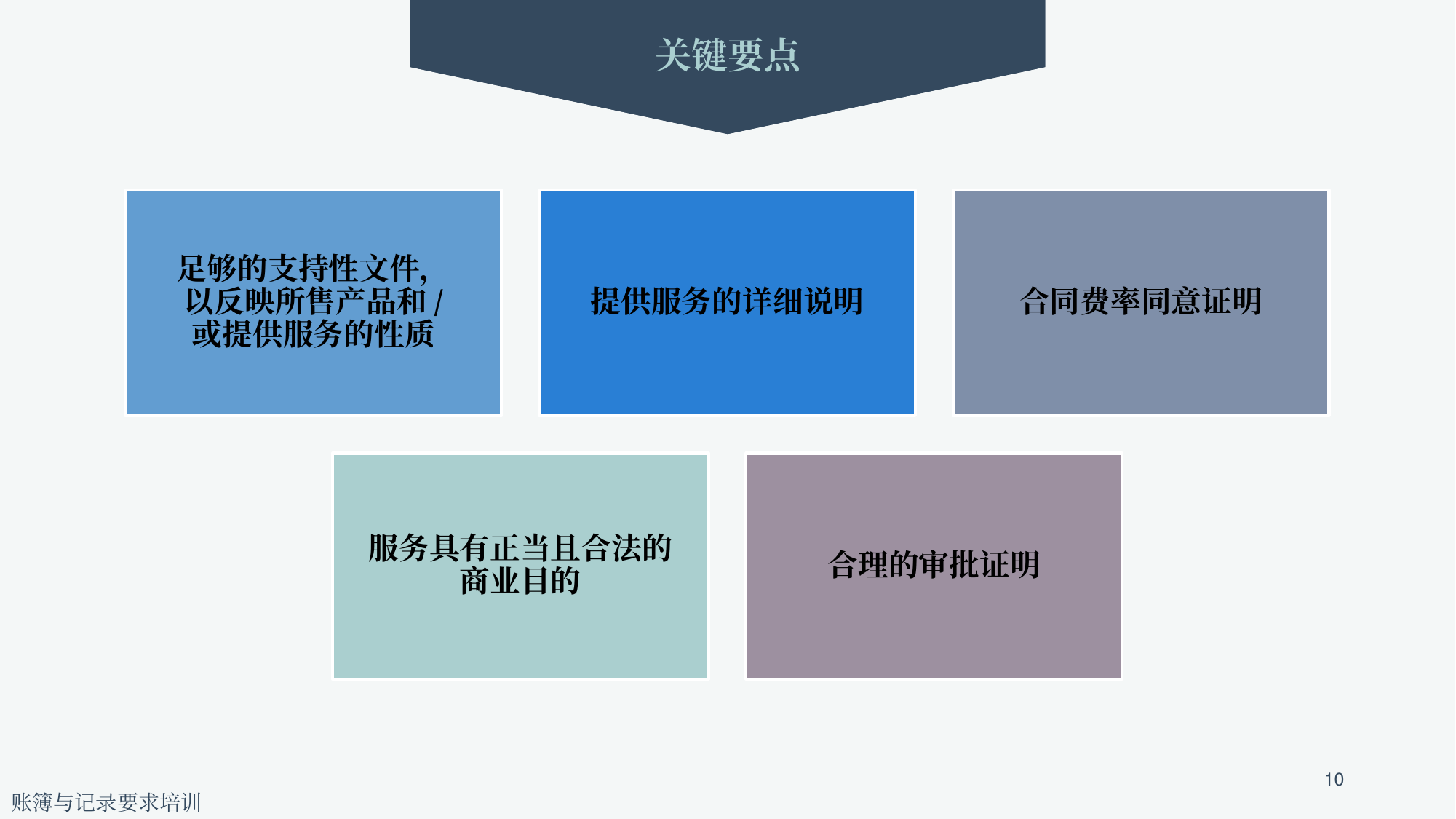

关键要点
足够的支持性文件，
以反映所售产品和/
或提供服务的性质
提供服务的详细说明
合同费率同意证明
服务具有正当且合法的
商业目的
合理的审批证明
10